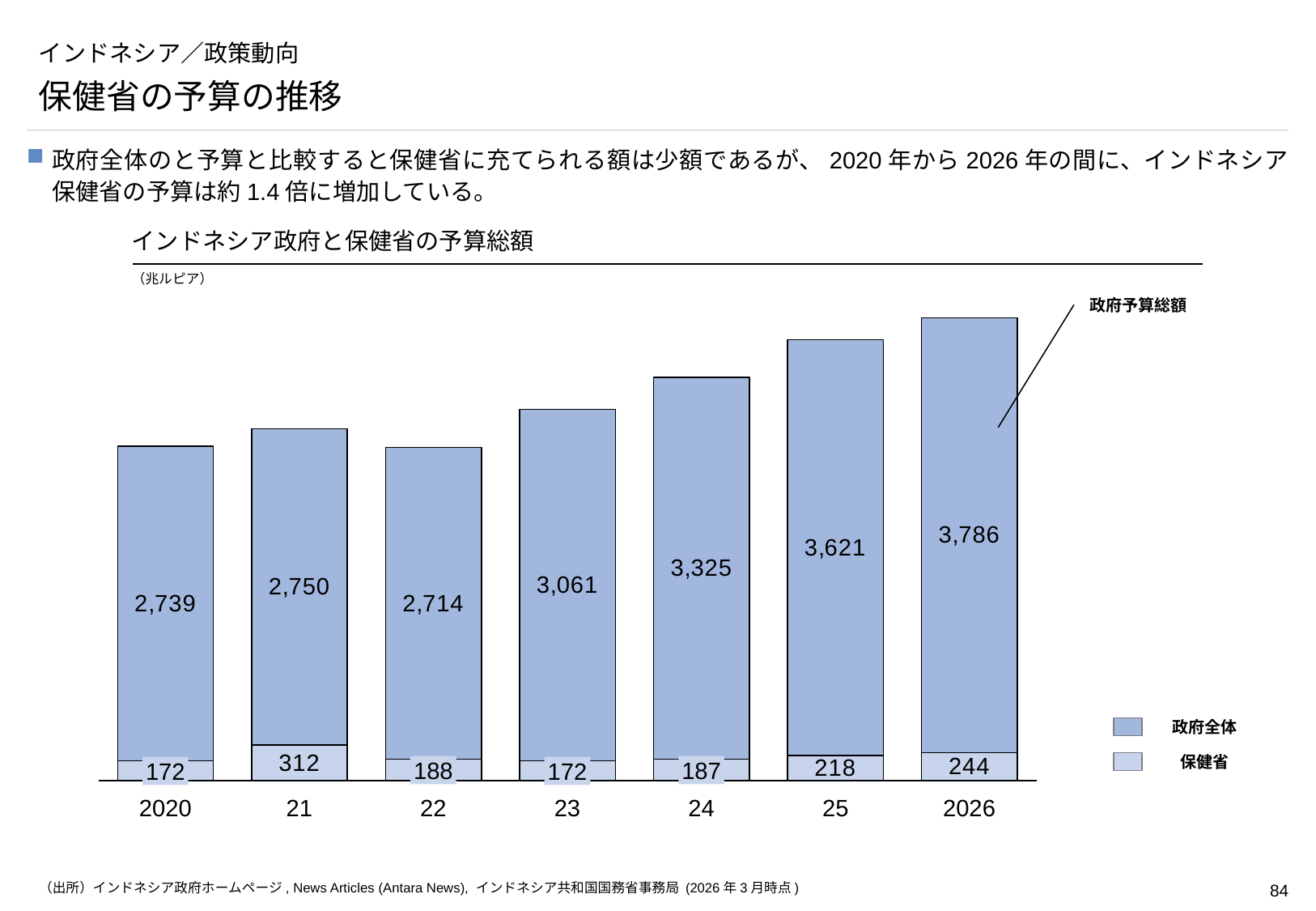

# インドネシア／政策動向
保健省の予算の推移
政府全体のと予算と比較すると保健省に充てられる額は少額であるが、2020年から2026年の間に、インドネシア保健省の予算は約1.4倍に増加している。
インドネシア政府と保健省の予算総額
（兆ルピア）

### Chart

| Category |  |  |
|---|---|---|
政府予算総額
政府全体

保健省

188
187
172
172
2020
21
22
23
24
25
2026
（出所）インドネシア政府ホームページ, News Articles (Antara News), インドネシア共和国国務省事務局 (2026年3月時点)